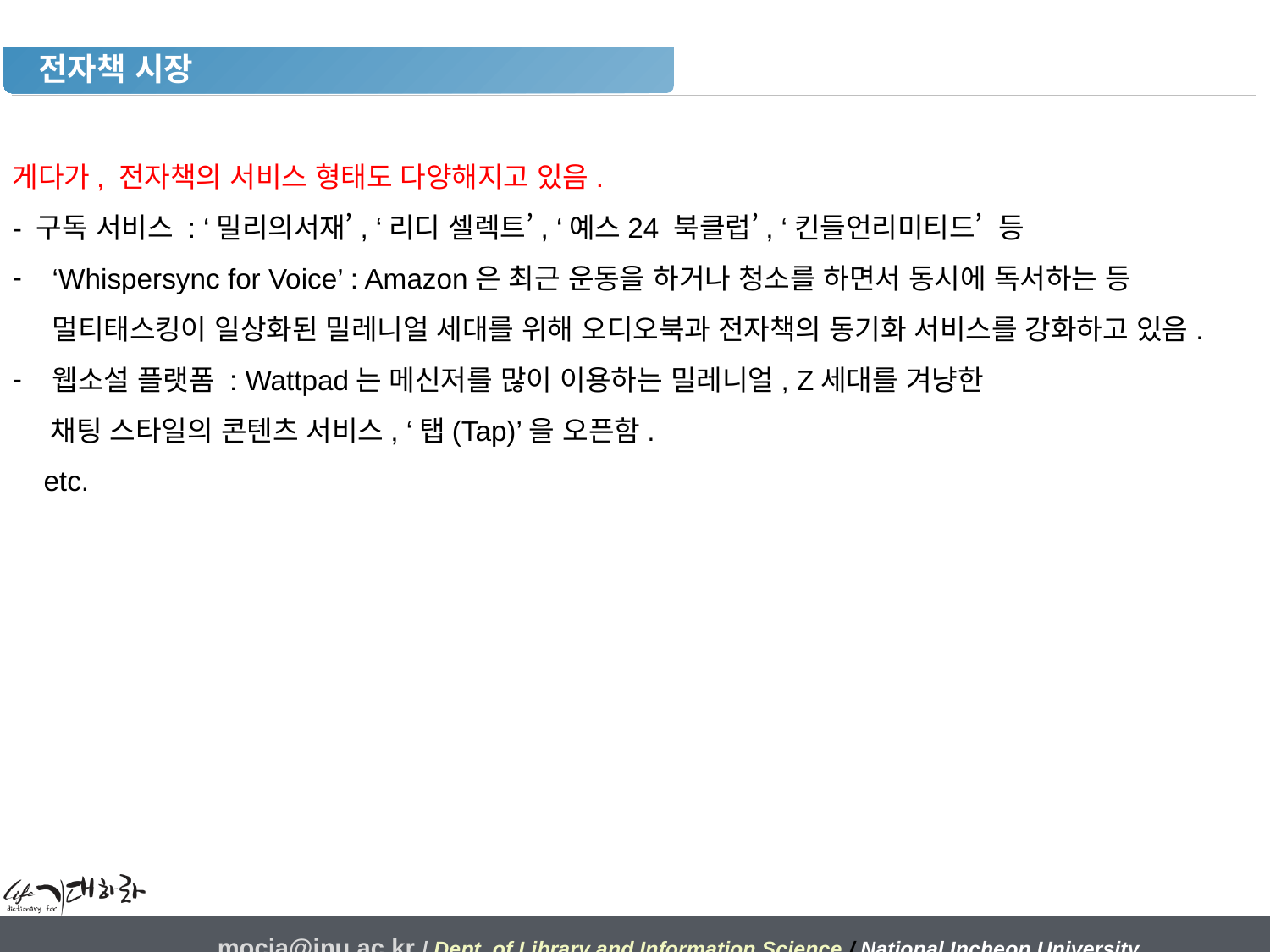

전자책 시장

게다가, 전자책의 서비스 형태도 다양해지고 있음.
- 구독 서비스 : ‘밀리의서재’, ‘리디 셀렉트’, ‘예스24 북클럽’, ‘킨들언리미티드’  등
‘Whispersync for Voice’ : Amazon은 최근 운동을 하거나 청소를 하면서 동시에 독서하는 등 멀티태스킹이 일상화된 밀레니얼 세대를 위해 오디오북과 전자책의 동기화 서비스를 강화하고 있음.
웹소설 플랫폼 : Wattpad는 메신저를 많이 이용하는 밀레니얼, Z세대를 겨냥한
    채팅 스타일의 콘텐츠 서비스, ‘탭(Tap)’을 오픈함.
    etc.

mocja@inu.ac.kr / Dept. of Library and Information Science / National Incheon University